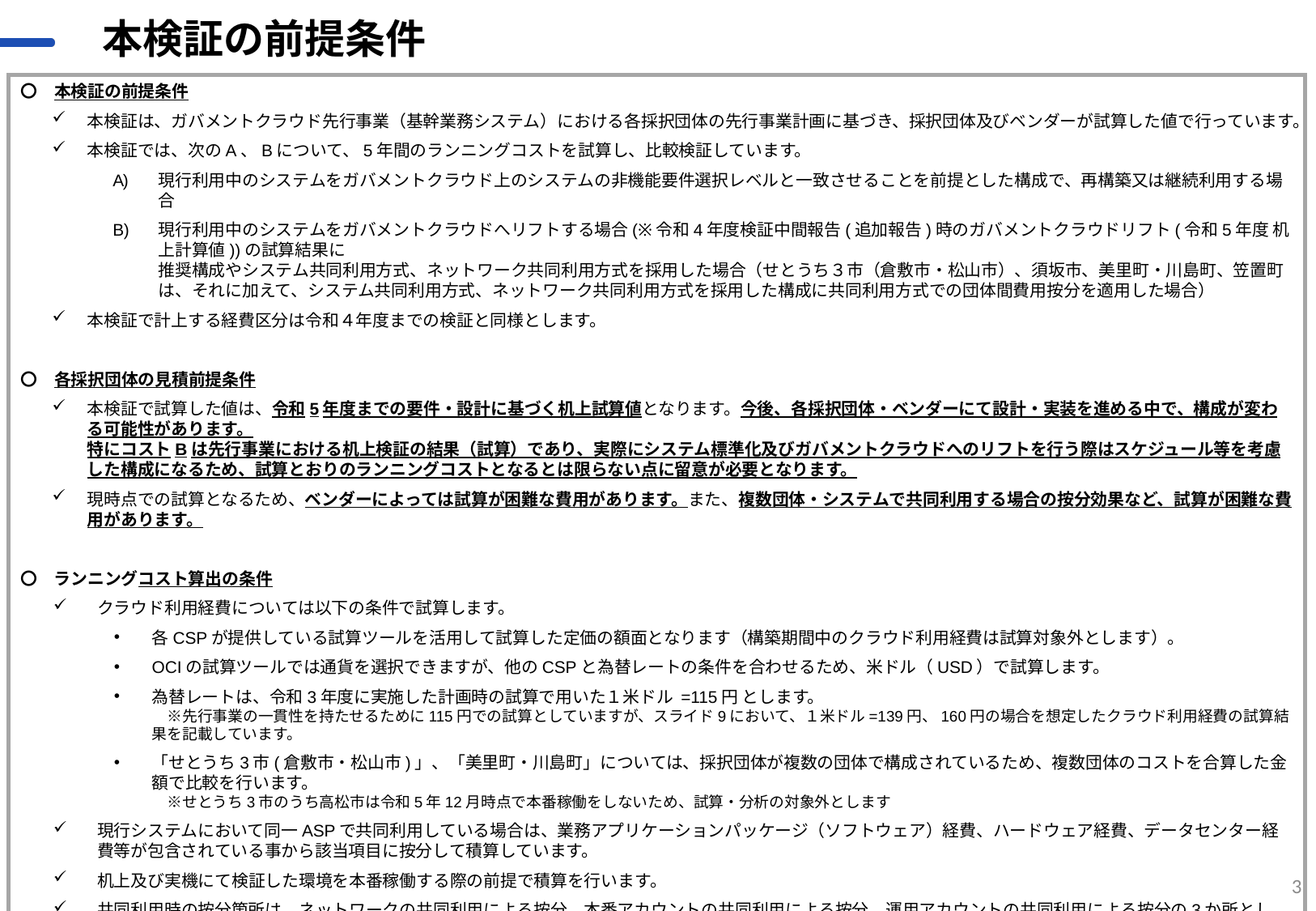

# 本検証の前提条件
〇　本検証の前提条件
本検証は、ガバメントクラウド先行事業（基幹業務システム）における各採択団体の先行事業計画に基づき、採択団体及びベンダーが試算した値で行っています。
本検証では、次のA、Bについて、5年間のランニングコストを試算し、比較検証しています。
現行利用中のシステムをガバメントクラウド上のシステムの非機能要件選択レベルと一致させることを前提とした構成で、再構築又は継続利用する場合
現行利用中のシステムをガバメントクラウドへリフトする場合(※令和4年度検証中間報告(追加報告)時のガバメントクラウドリフト(令和5年度 机上計算値))の試算結果に
推奨構成やシステム共同利用方式、ネットワーク共同利用方式を採用した場合（せとうち３市（倉敷市・松山市）、須坂市、美里町・川島町、笠置町は、それに加えて、システム共同利用方式、ネットワーク共同利用方式を採用した構成に共同利用方式での団体間費用按分を適用した場合）
本検証で計上する経費区分は令和４年度までの検証と同様とします。

〇　各採択団体の見積前提条件
本検証で試算した値は、令和5年度までの要件・設計に基づく机上試算値となります。今後、各採択団体・ベンダーにて設計・実装を進める中で、構成が変わる可能性があります。
特にコストBは先行事業における机上検証の結果（試算）であり、実際にシステム標準化及びガバメントクラウドへのリフトを行う際はスケジュール等を考慮した構成になるため、試算とおりのランニングコストとなるとは限らない点に留意が必要となります。
現時点での試算となるため、ベンダーによっては試算が困難な費用があります。また、複数団体・システムで共同利用する場合の按分効果など、試算が困難な費用があります。

〇　ランニングコスト算出の条件
クラウド利用経費については以下の条件で試算します。
各CSPが提供している試算ツールを活用して試算した定価の額面となります（構築期間中のクラウド利用経費は試算対象外とします）。
OCIの試算ツールでは通貨を選択できますが、他のCSPと為替レートの条件を合わせるため、米ドル（USD）で試算します。
為替レートは、令和3年度に実施した計画時の試算で用いた１米ドル =115円 とします。
　※先行事業の一貫性を持たせるために115円での試算としていますが、スライド9において、１米ドル=139円、160円の場合を想定したクラウド利用経費の試算結果を記載しています。
「せとうち3市(倉敷市・松山市)」、「美里町・川島町」については、採択団体が複数の団体で構成されているため、複数団体のコストを合算した金額で比較を行います。
　※せとうち3市のうち高松市は令和5年12月時点で本番稼働をしないため、試算・分析の対象外とします
現行システムにおいて同一ASPで共同利用している場合は、業務アプリケーションパッケージ（ソフトウェア）経費、ハードウェア経費、データセンター経費等が包含されている事から該当項目に按分して積算しています。
机上及び実機にて検証した環境を本番稼働する際の前提で積算を行います。
共同利用時の按分箇所は、ネットワークの共同利用による按分、本番アカウントの共同利用による按分、運用アカウントの共同利用による按分の3か所とし、利用想定団体で按分して積算を行います。
按分団体数は、全ての地方公共団体の目標移行時期である令和７年度末時点の利用団体数を想定しています。
3